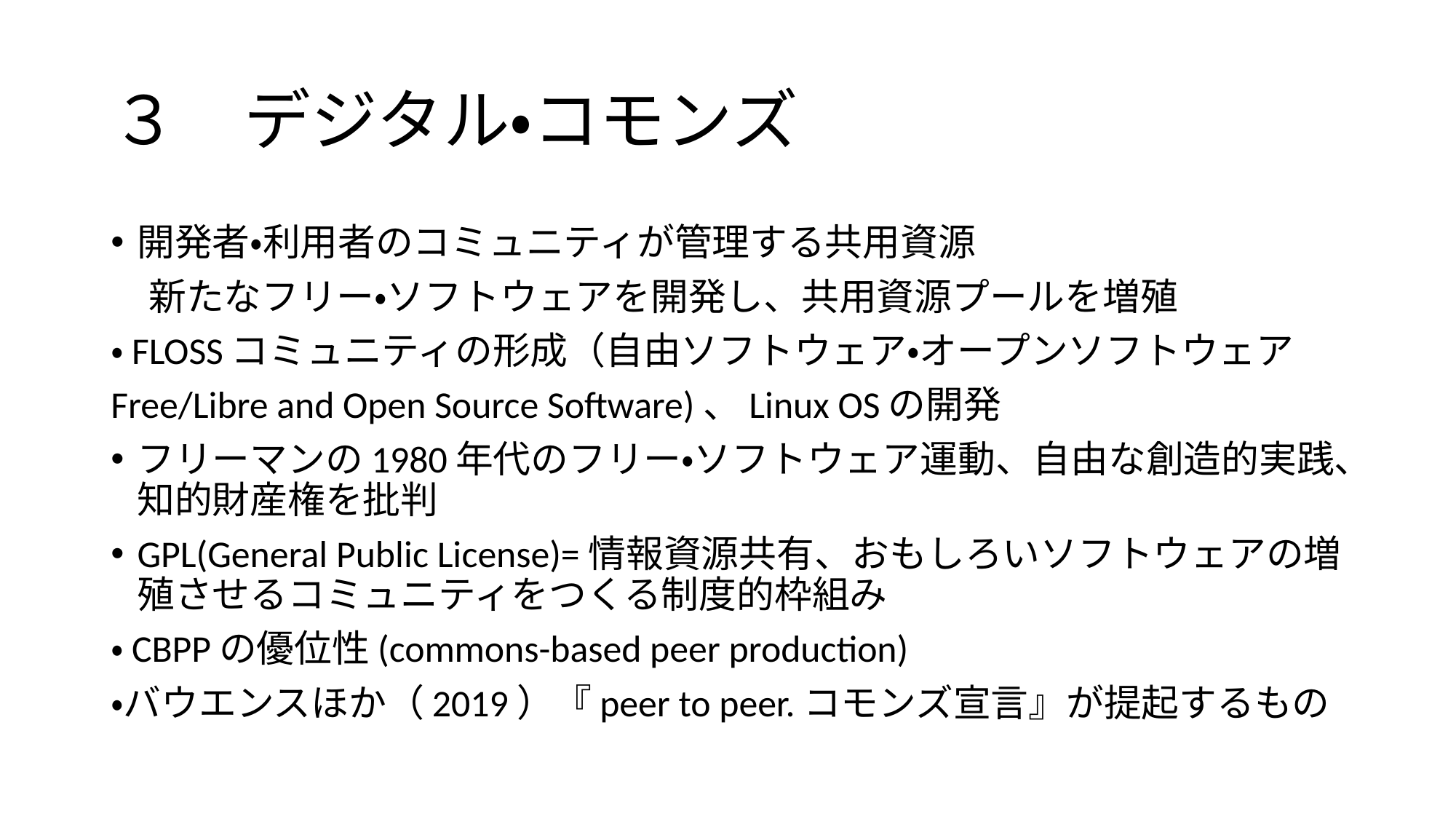

# ３　デジタル・コモンズ
開発者・利用者のコミュニティが管理する共用資源
　新たなフリー・ソフトウェアを開発し、共用資源プールを増殖
・FLOSSコミュニティの形成（自由ソフトウェア・オープンソフトウェア
Free/Libre and Open Source Software)、Linux OSの開発
フリーマンの1980年代のフリー・ソフトウェア運動、自由な創造的実践、知的財産権を批判
GPL(General Public License)=情報資源共有、おもしろいソフトウェアの増殖させるコミュニティをつくる制度的枠組み
・CBPPの優位性(commons-based peer production)
・バウエンスほか（2019）『peer to peer.コモンズ宣言』が提起するもの